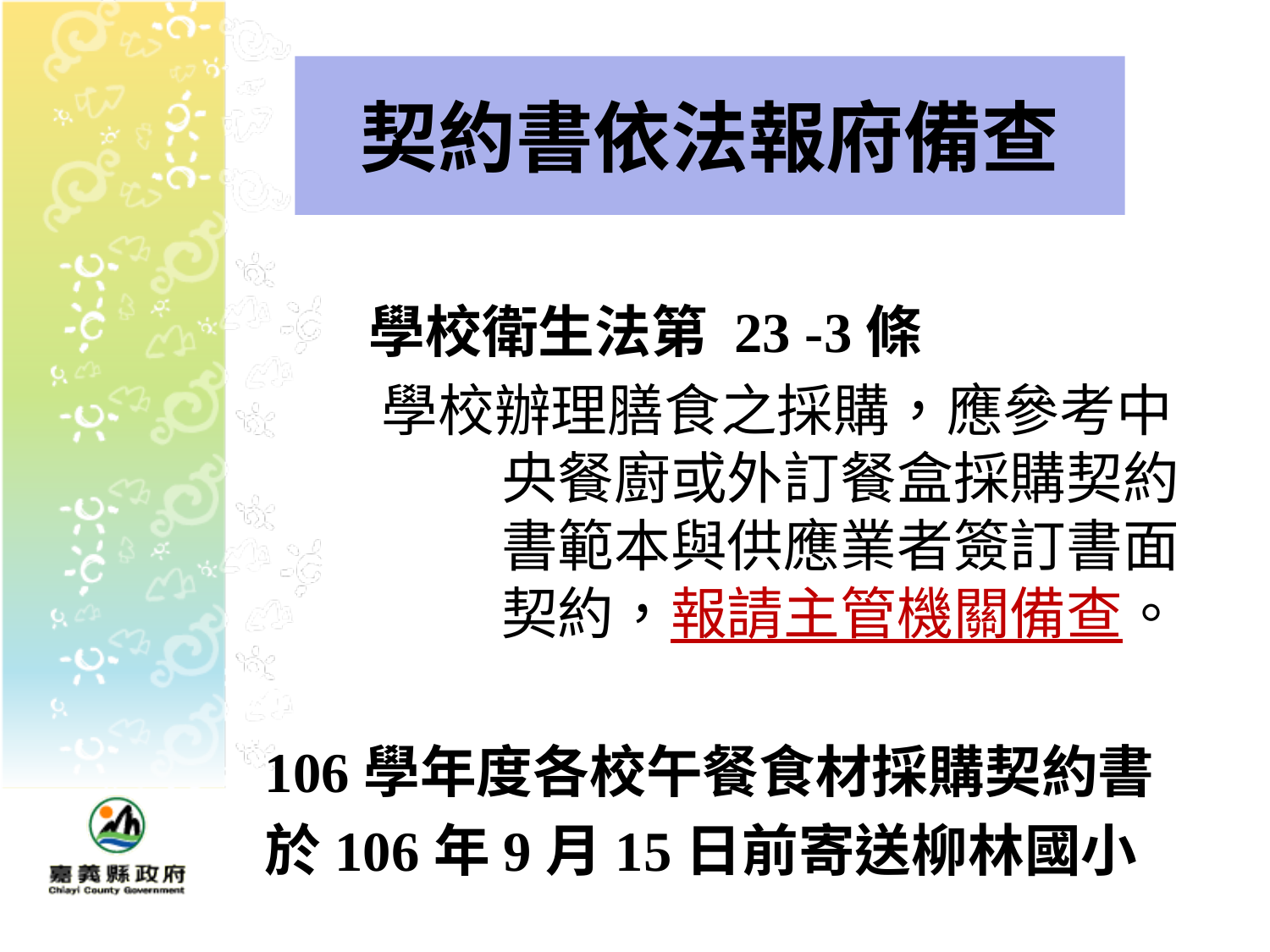

# 契約書依法報府備查
       學校衛生法第 23 -3條
        學校辦理膳食之採購，應參考中央餐廚或外訂餐盒採購契約書範本與供應業者簽訂書面契約，報請主管機關備查。

106學年度各校午餐食材採購契約書
於106年9月15日前寄送柳林國小